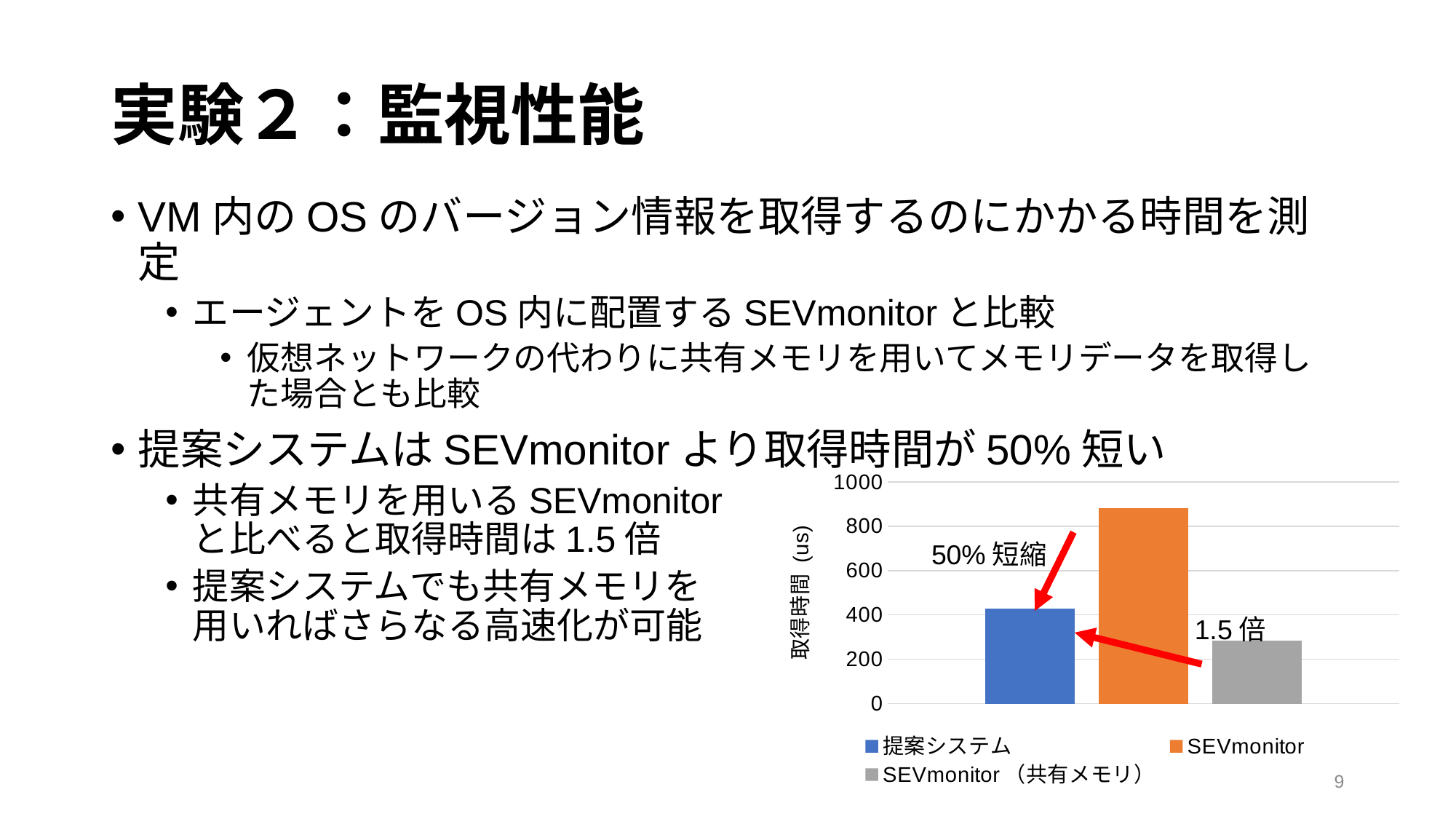

# 実験２：監視性能
VM内のOSのバージョン情報を取得するのにかかる時間を測定
エージェントをOS内に配置するSEVmonitorと比較
仮想ネットワークの代わりに共有メモリを用いてメモリデータを取得した場合とも比較
提案システムはSEVmonitorより取得時間が50%短い
共有メモリを用いるSEVmonitor
と比べると取得時間は1.5倍
提案システムでも共有メモリを
用いればさらなる高速化が可能

### Chart

| Category | 提案システム | SEVmonitor | SEVmonitor（共有メモリ） |
|---|---|---|---|
50%短縮
1.5倍
9